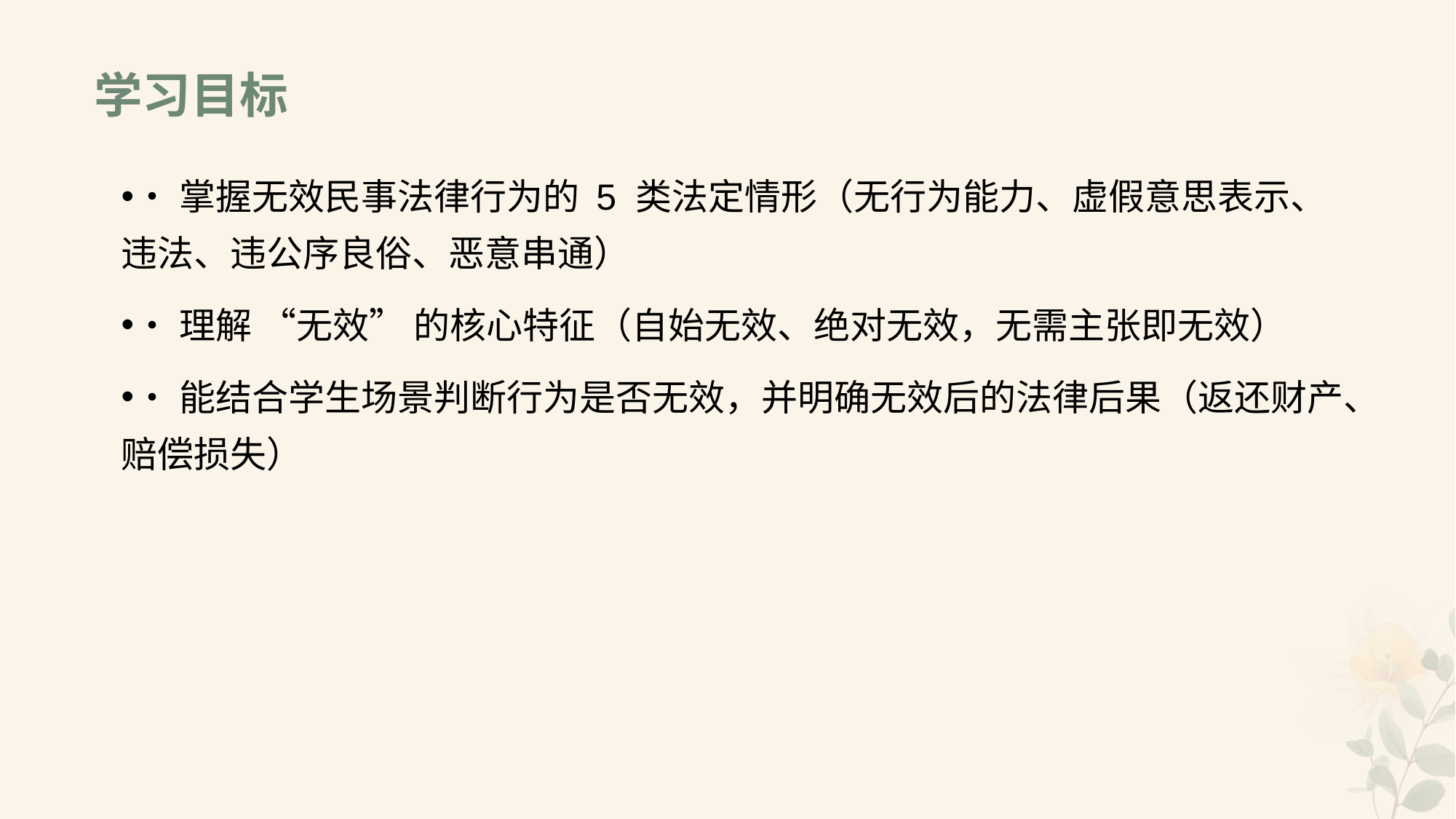

# 学习目标
•掌握无效民事法律行为的 5 类法定情形（无行为能力、虚假意思表示、违法、违公序良俗、恶意串通）
•理解 “无效” 的核心特征（自始无效、绝对无效，无需主张即无效）
•能结合学生场景判断行为是否无效，并明确无效后的法律后果（返还财产、赔偿损失）